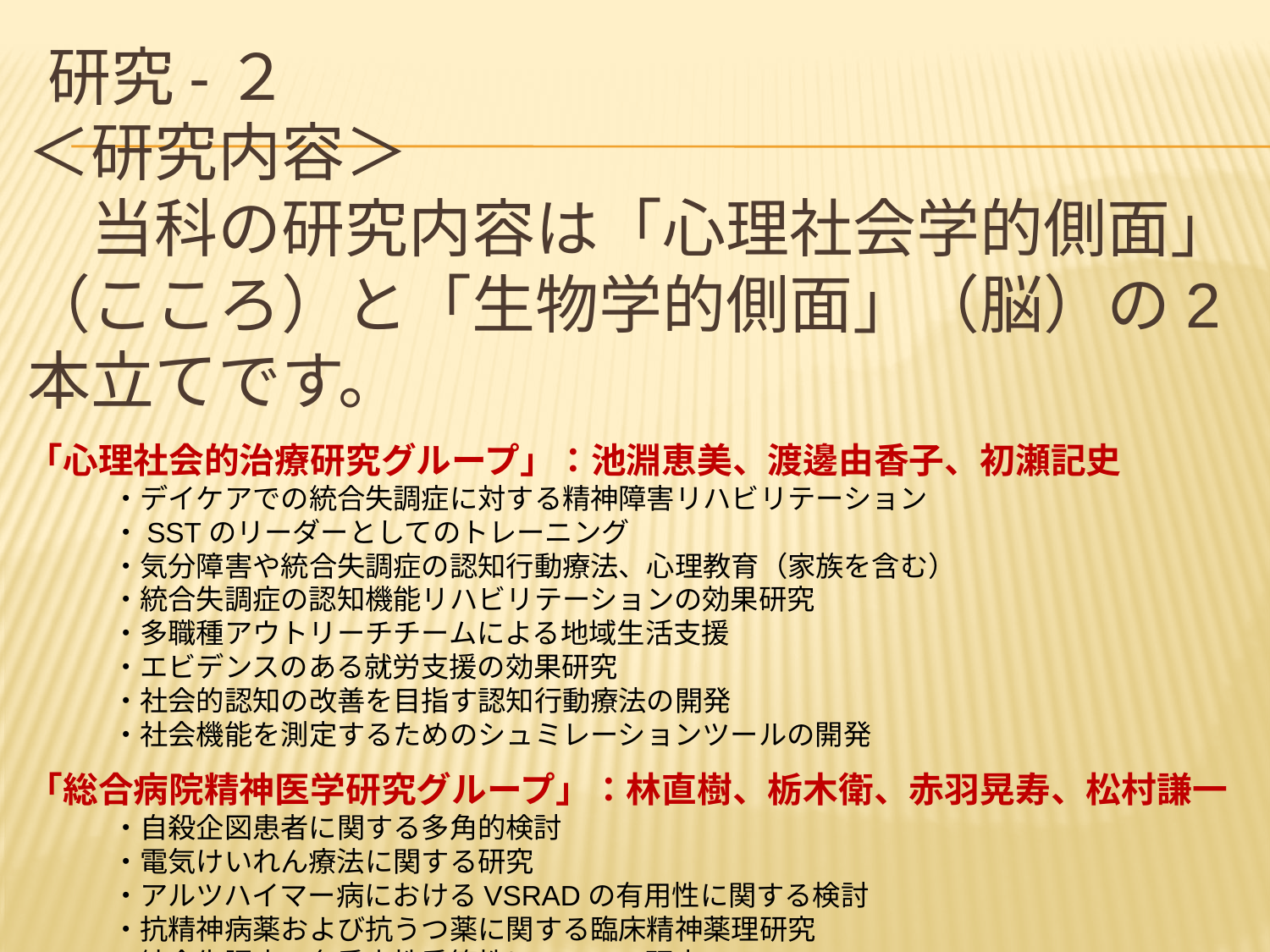

# 研究-２
＜研究内容＞
　当科の研究内容は「心理社会学的側面」（こころ）と「生物学的側面」（脳）の2本立てです。

「心理社会的治療研究グループ」：池淵恵美、渡邊由香子、初瀬記史
　　　・デイケアでの統合失調症に対する精神障害リハビリテーション
　　　・SSTのリーダーとしてのトレーニング
　　　・気分障害や統合失調症の認知行動療法、心理教育（家族を含む）
　　　・統合失調症の認知機能リハビリテーションの効果研究
　　　・多職種アウトリーチチームによる地域生活支援
　　　・エビデンスのある就労支援の効果研究
　　　・社会的認知の改善を目指す認知行動療法の開発
　　　・社会機能を測定するためのシュミレーションツールの開発

「総合病院精神医学研究グループ」：林直樹、栃木衛、赤羽晃寿、松村謙一
　　　・自殺企図患者に関する多角的検討
　　　・電気けいれん療法に関する研究
　　　・アルツハイマー病におけるVSRADの有用性に関する検討
　　　・抗精神病薬および抗うつ薬に関する臨床精神薬理研究
　　　・統合失調症の冬季出性季節性についての研究
　　　・統合失調症や自閉症などについての遺伝研究